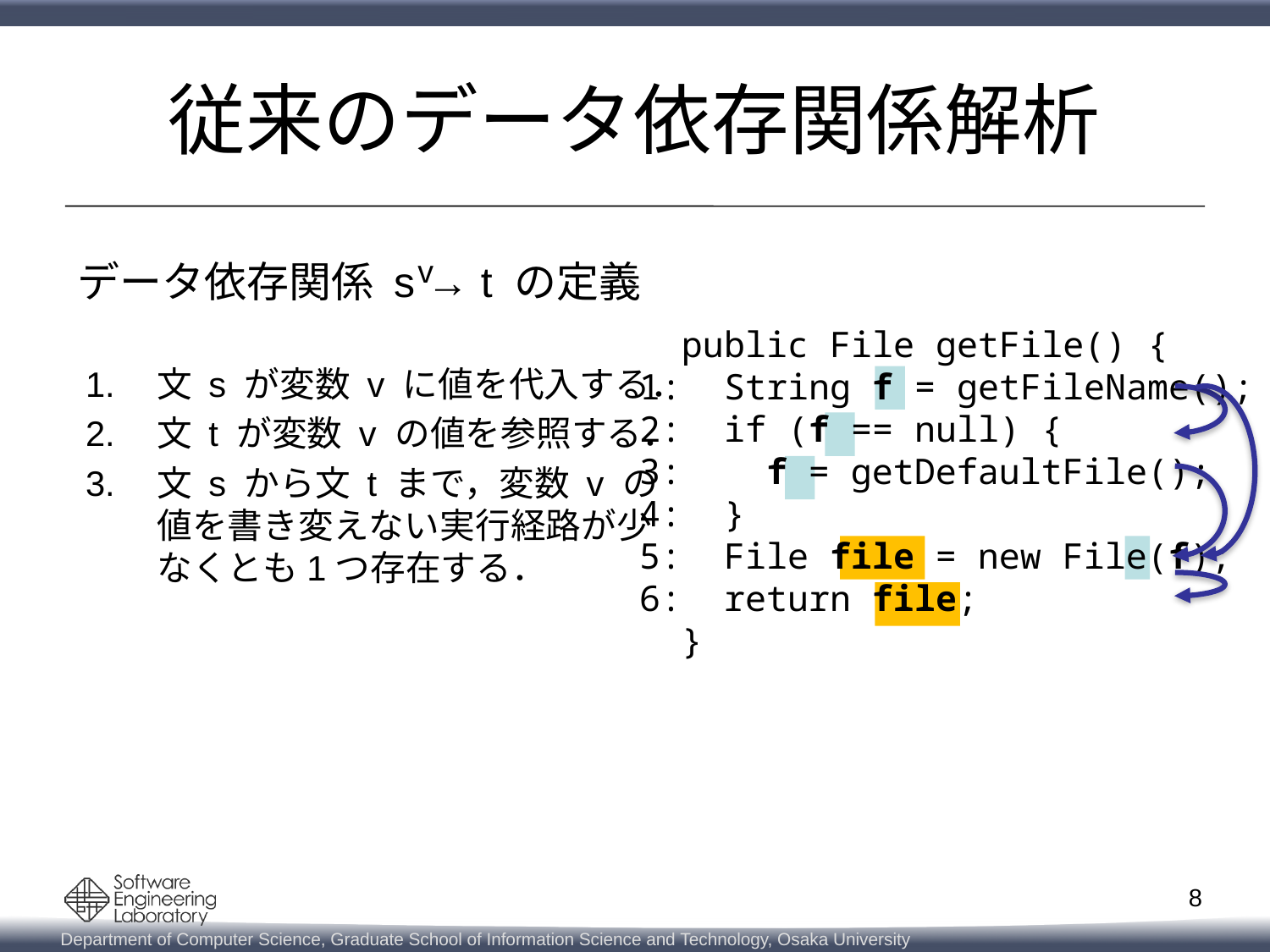

# 従来のデータ依存関係解析

データ依存関係 s → t の定義

文 s が変数 v に値を代入する．
文 t が変数 v の値を参照する．
文 s から文 t まで，変数 v の値を書き変えない実行経路が少なくとも1つ存在する．

v
  public File getFile() {
1:  String f = getFileName();
2:  if (f == null) {
3:    f = getDefaultFile();
4:  }
5:  File file = new File(f);
6:  return file;
  }

8